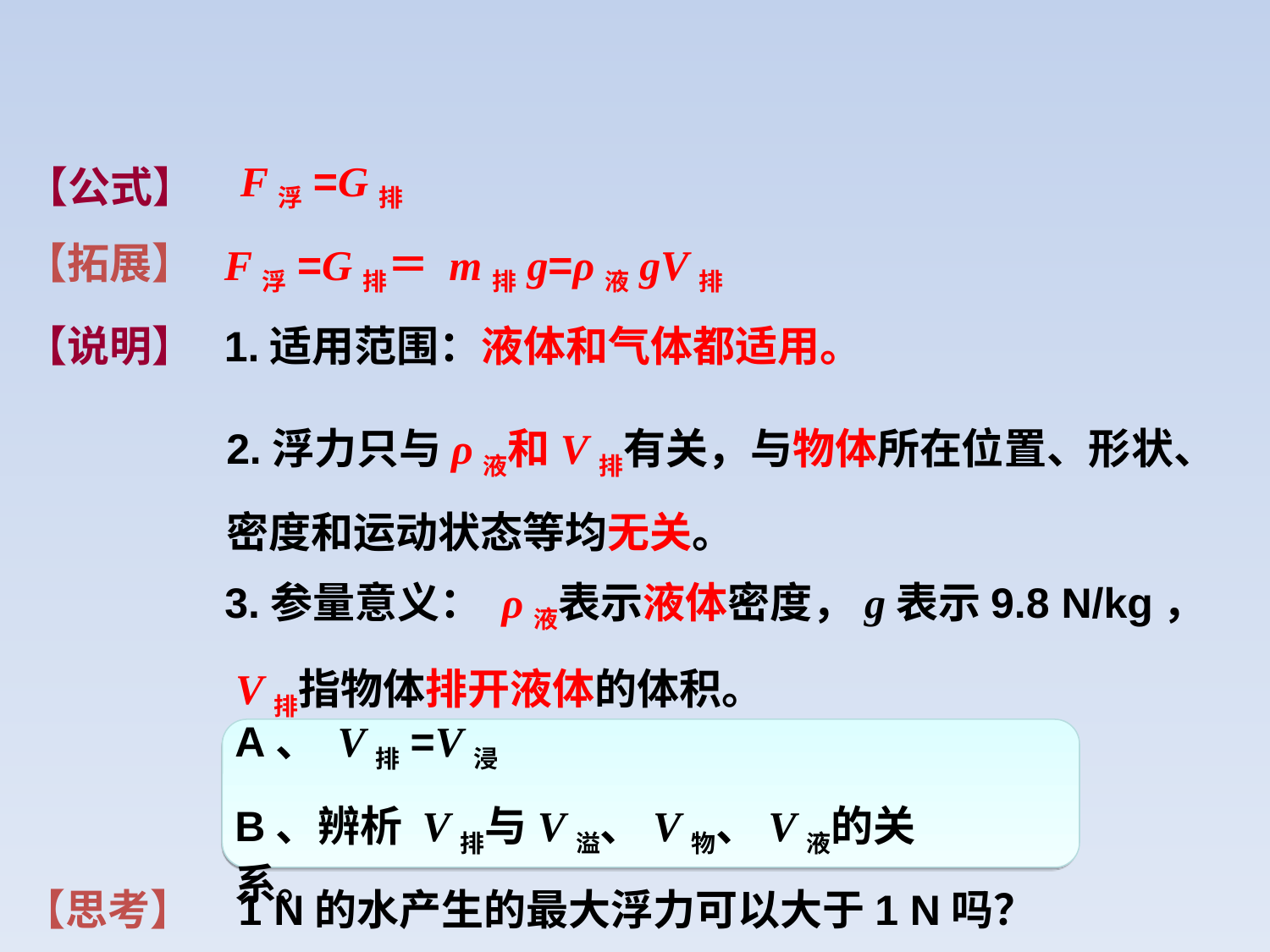

F浮=G排
【公式】
【拓展】
F浮=G排＝ m排g=ρ液gV排
【说明】
1.适用范围：液体和气体都适用。
2.浮力只与ρ液和V排有关，与物体所在位置、形状、密度和运动状态等均无关。
3.参量意义： ρ液表示液体密度，g表示9.8 N/kg，
 V排指物体排开液体的体积。
A、 V排=V浸

B、辨析 V排与V溢、V物、V液的关系。
【思考】
1 N的水产生的最大浮力可以大于1 N吗？